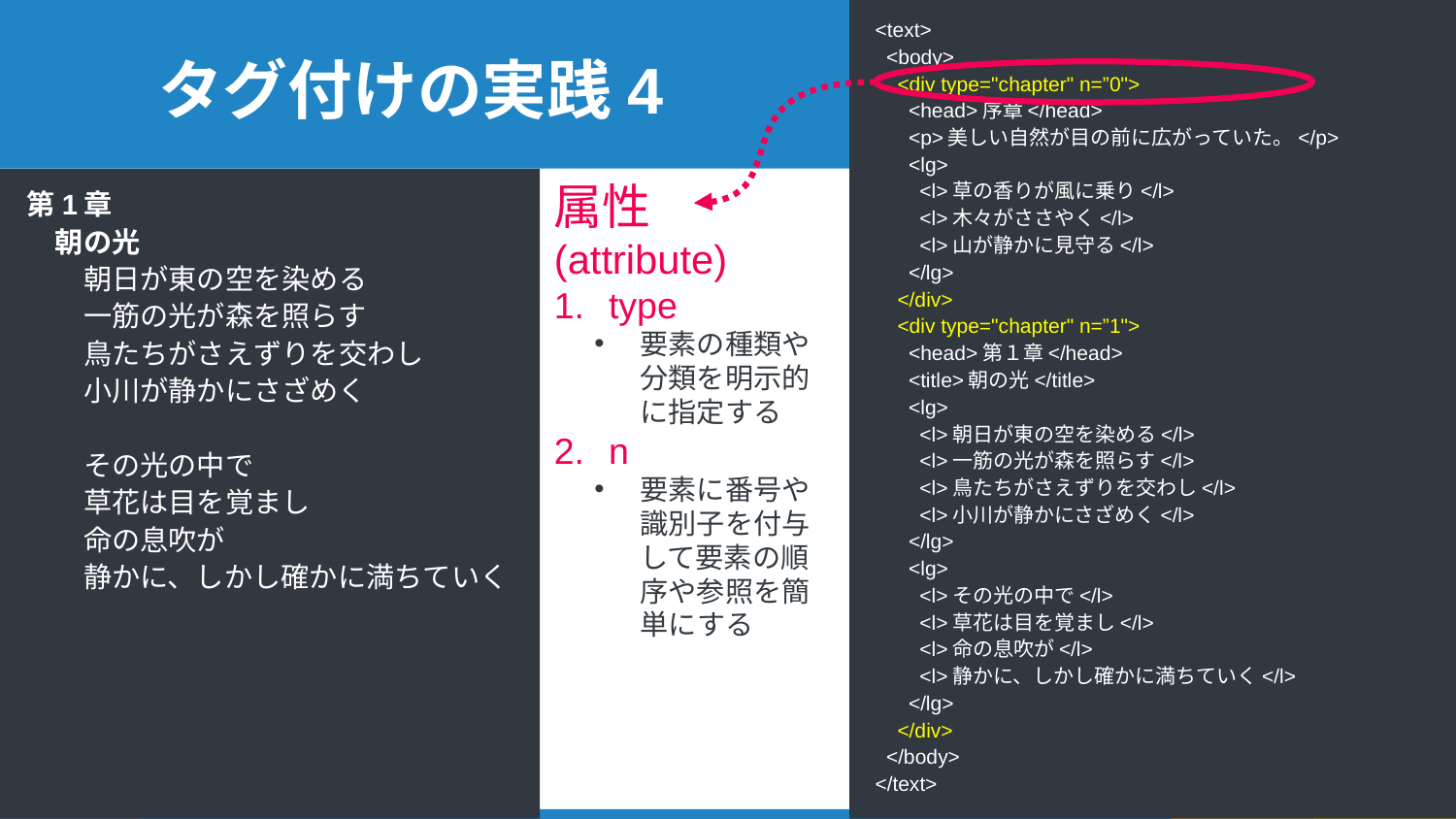

<text>
    <body>
      <div type="chapter" n=”0">
        <head>序章</head>
        <p>美しい自然が目の前に広がっていた。</p>
        <lg>
          <l>草の香りが風に乗り</l>
          <l>木々がささやく</l>
          <l>山が静かに見守る</l>
        </lg>
      </div>
      <div type="chapter" n=”1">
        <head>第１章</head>
        <title>朝の光</title>
        <lg>
          <l>朝日が東の空を染める</l>
          <l>一筋の光が森を照らす</l>
          <l>鳥たちがさえずりを交わし</l>
          <l>小川が静かにさざめく</l>
        </lg>
        <lg>
          <l>その光の中で</l>
          <l>草花は目を覚まし</l>
          <l>命の息吹が</l>
          <l>静かに、しかし確かに満ちていく</l>
        </lg>
      </div>
    </body>
  </text>
# タグ付けの実践4

第1章
　朝の光
　　朝日が東の空を染める
　　一筋の光が森を照らす
　　鳥たちがさえずりを交わし
　　小川が静かにさざめく

　　その光の中で
　　草花は目を覚まし
　　命の息吹が
　　静かに、しかし確かに満ちていく

属性
(attribute)
type
要素の種類や分類を明示的に指定する
n
要素に番号や識別子を付与して要素の順序や参照を簡単にする